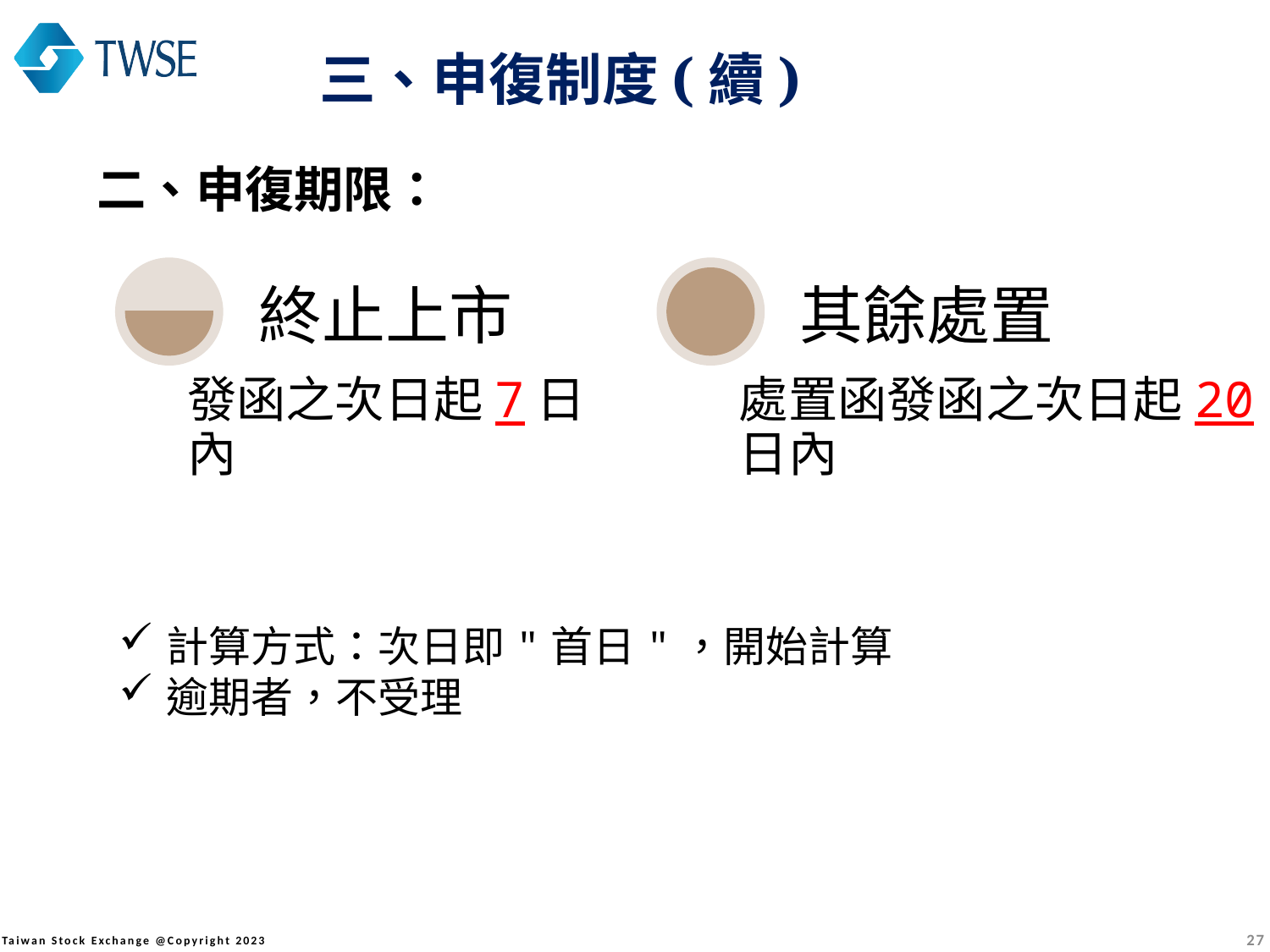

三、申復制度(續)
二、申復期限：
發函之次日起7日內
終止上市
處置函發函之次日起20日內
其餘處置
計算方式：次日即"首日"，開始計算
逾期者，不受理
27